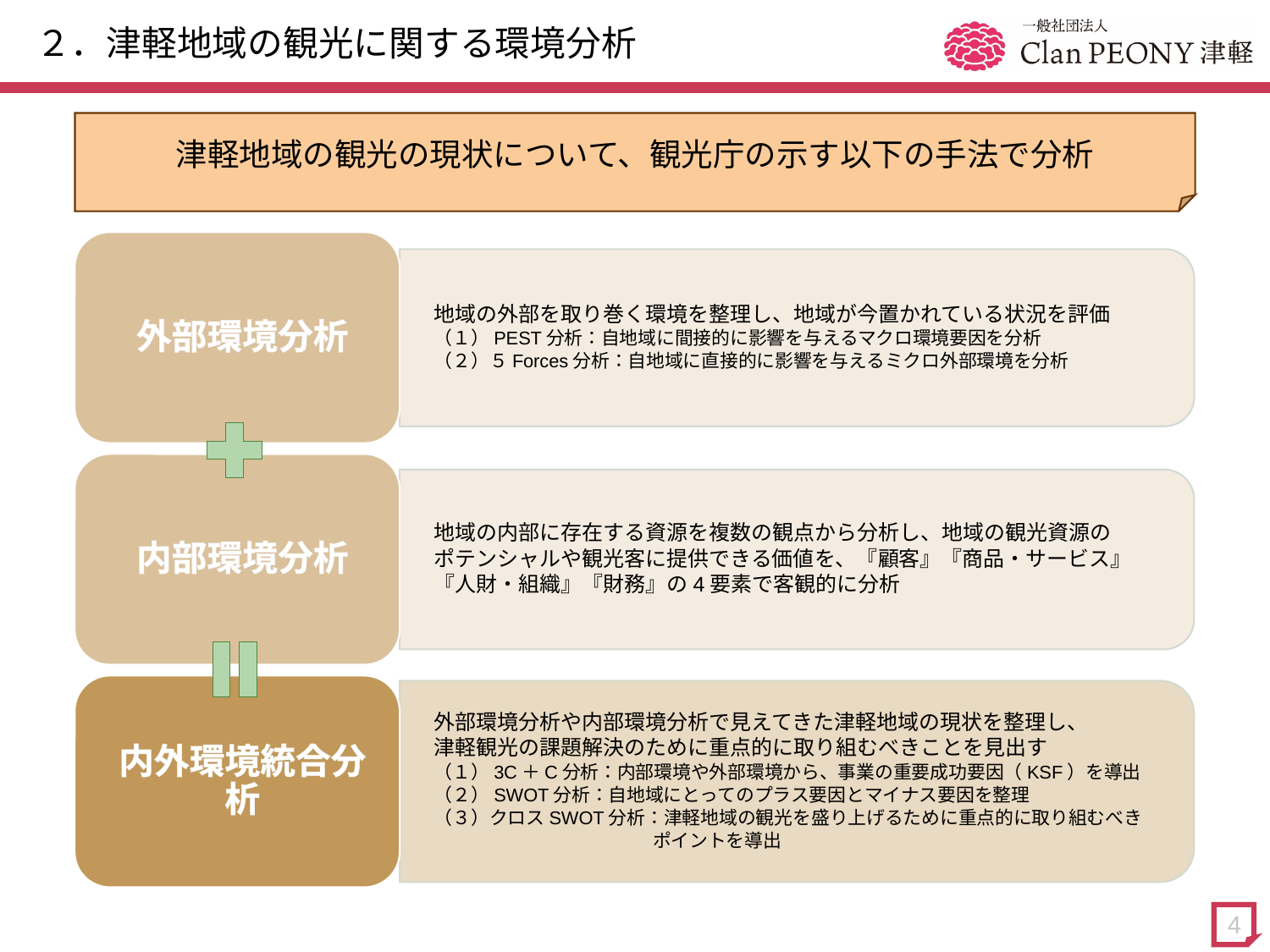

# ２．津軽地域の観光に関する環境分析
津軽地域の観光の現状について、観光庁の示す以下の手法で分析
地域の外部を取り巻く環境を整理し、地域が今置かれている状況を評価
（１）PEST分析：自地域に間接的に影響を与えるマクロ環境要因を分析
（２）５Forces分析：自地域に直接的に影響を与えるミクロ外部環境を分析
外部環境分析
地域の内部に存在する資源を複数の観点から分析し、地域の観光資源の
ポテンシャルや観光客に提供できる価値を、『顧客』『商品・サービス』
『人財・組織』『財務』の4要素で客観的に分析
内部環境分析
外部環境分析や内部環境分析で見えてきた津軽地域の現状を整理し、
津軽観光の課題解決のために重点的に取り組むべきことを見出す
（１）3C＋C分析：内部環境や外部環境から、事業の重要成功要因（KSF）を導出
（２）SWOT分析：自地域にとってのプラス要因とマイナス要因を整理
（３）クロスSWOT分析：津軽地域の観光を盛り上げるために重点的に取り組むべき
　　　　　　　　　　　  ポイントを導出
内外環境統合分析

4